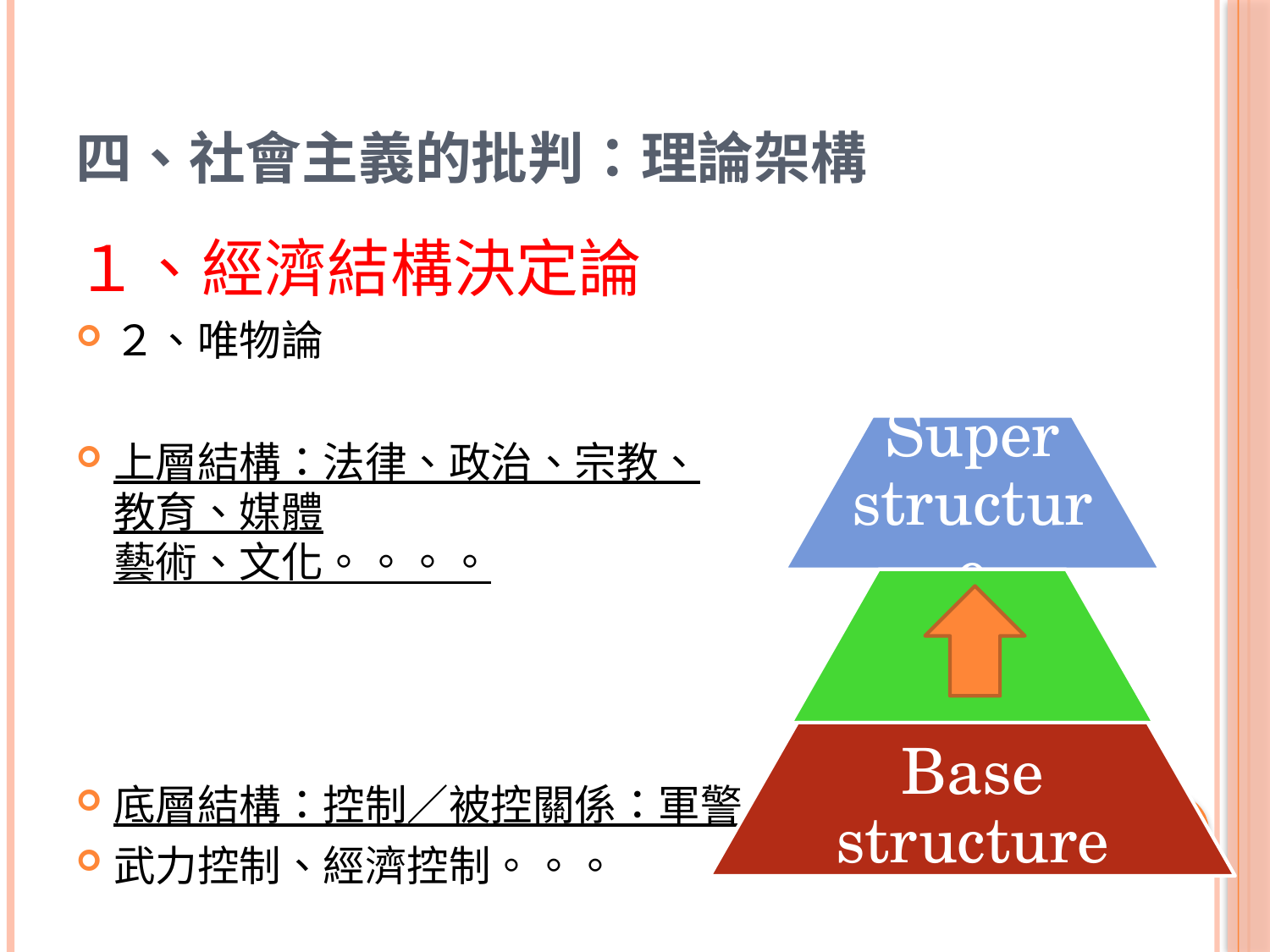

# 四、社會主義的批判：理論架構
１、經濟結構決定論
２、唯物論

上層結構：法律、政治、宗教、
教育、媒體
藝術、文化。。。。

底層結構：控制／被控關係：軍警
武力控制、經濟控制。。。
Super structure

Base structure